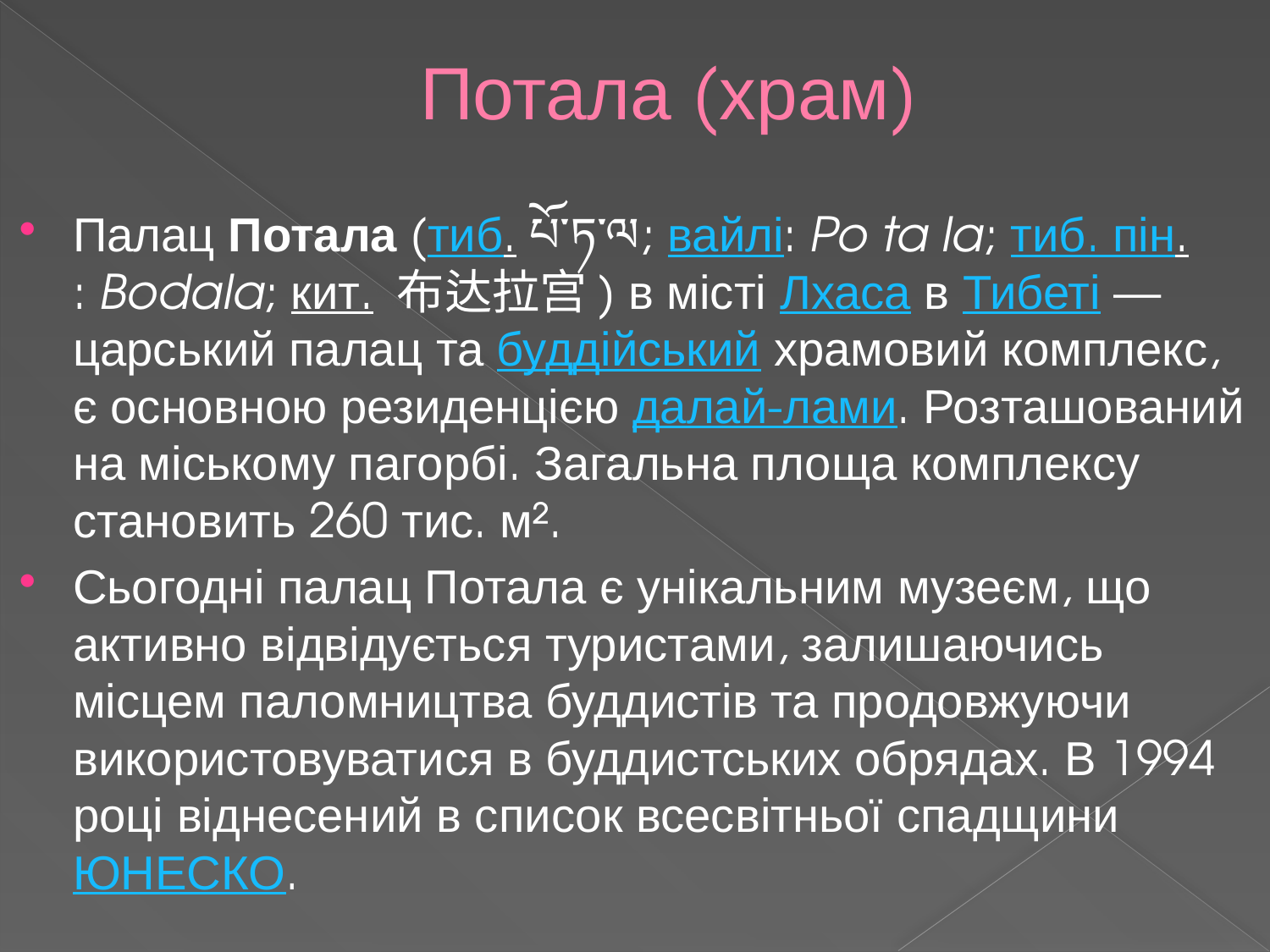

# Потала (храм)
Палац Потала (тиб. པོ་ཏ་ལ; вайлі: Po ta la; тиб. пін.: Bodala; кит. 布达拉宫) в місті Лхаса в Тибеті — царський палац та буддійський храмовий комплекс, є основною резиденцією далай-лами. Розташований на міському пагорбі. Загальна площа комплексу становить 260 тис. м².
Сьогодні палац Потала є унікальним музеєм, що активно відвідується туристами, залишаючись місцем паломництва буддистів та продовжуючи використовуватися в буддистських обрядах. В 1994 році віднесений в список всесвітньої спадщини ЮНЕСКО.